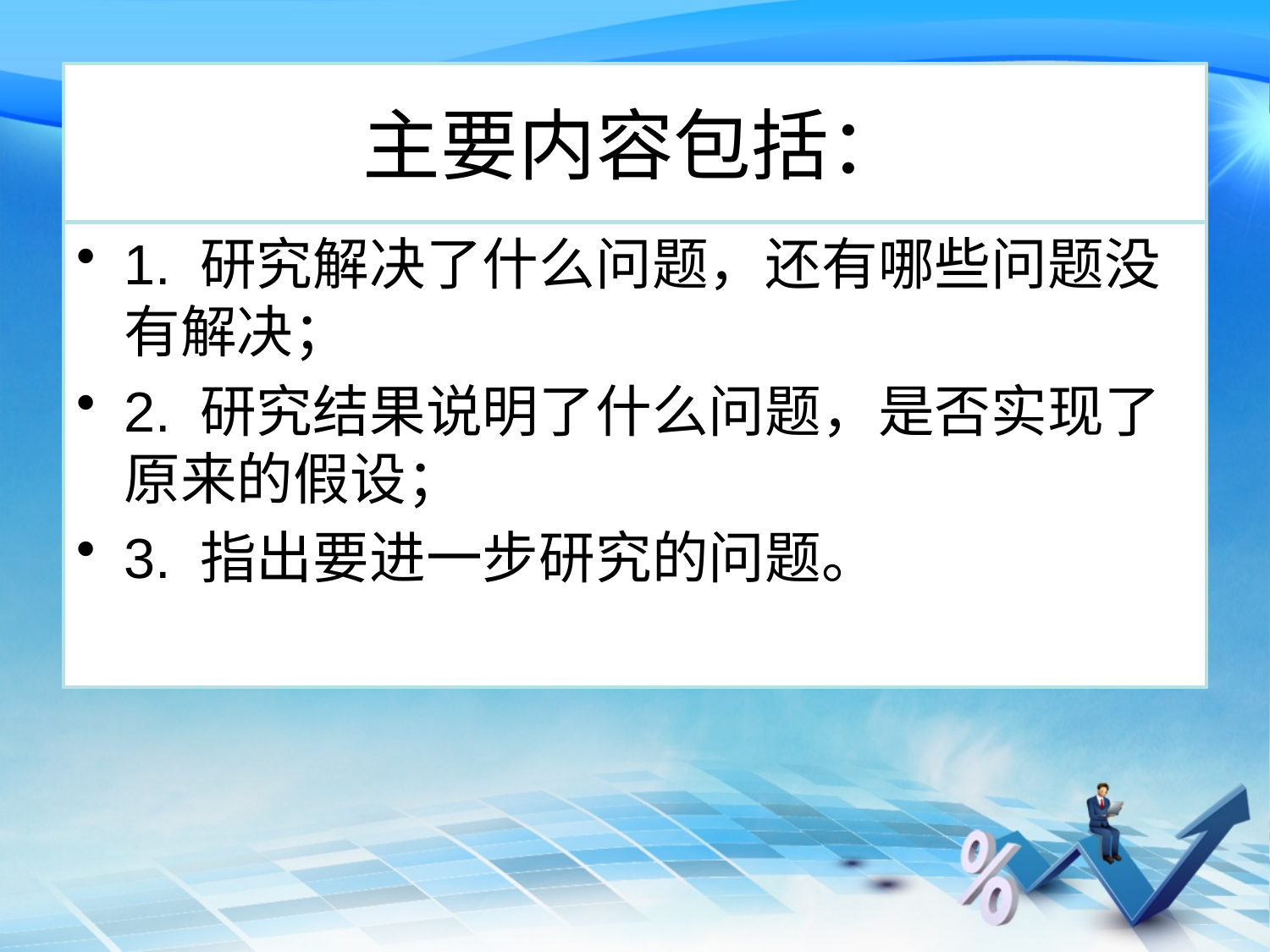

# 主要内容包括：
1. 研究解决了什么问题，还有哪些问题没有解决；
2. 研究结果说明了什么问题，是否实现了原来的假设；
3. 指出要进一步研究的问题。
57